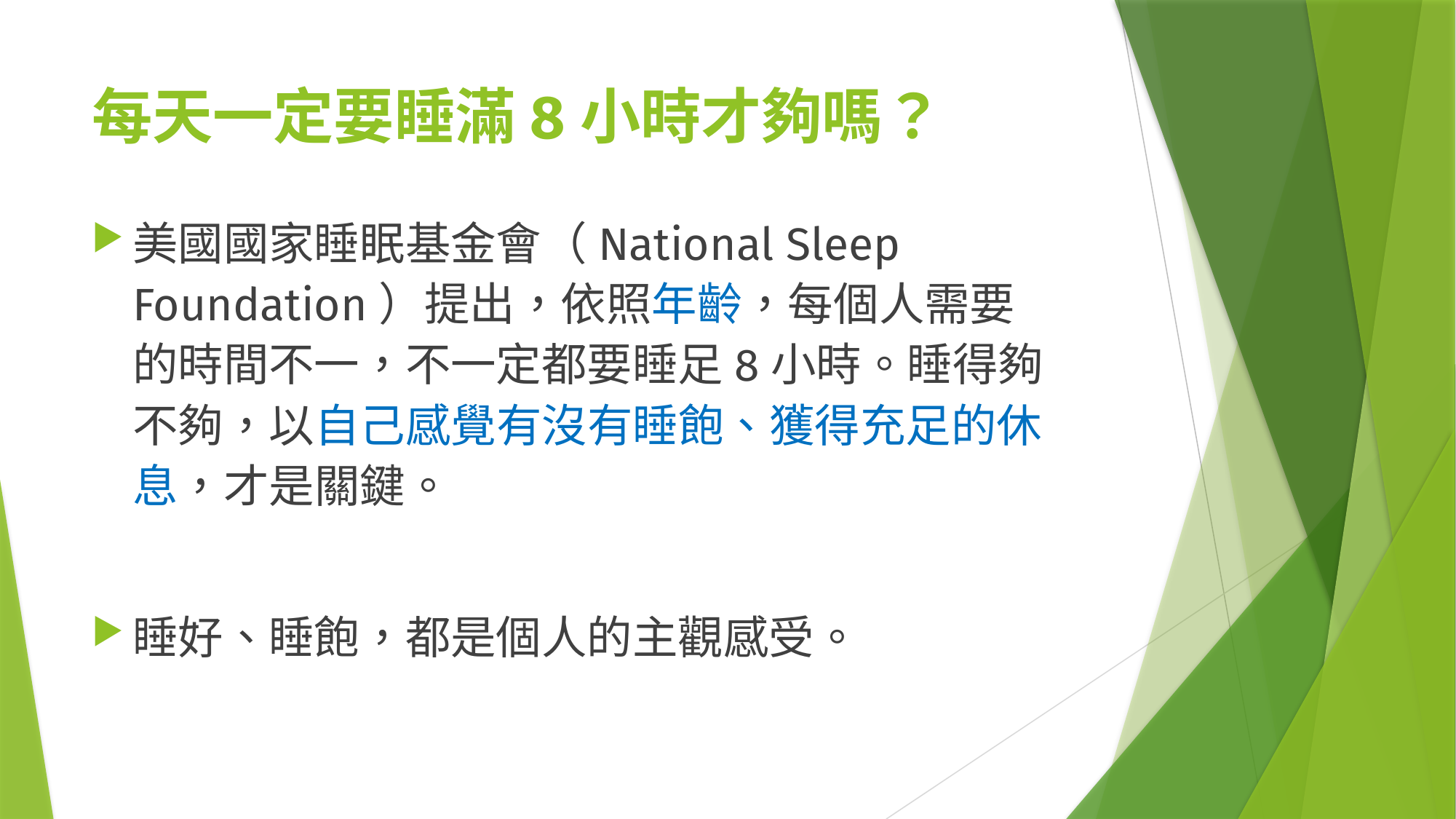

# 每天一定要睡滿8小時才夠嗎？
美國國家睡眠基金會（National Sleep Foundation）提出，依照年齡，每個人需要的時間不一，不一定都要睡足8小時。睡得夠不夠，以自己感覺有沒有睡飽、獲得充足的休息，才是關鍵。

睡好、睡飽，都是個人的主觀感受。